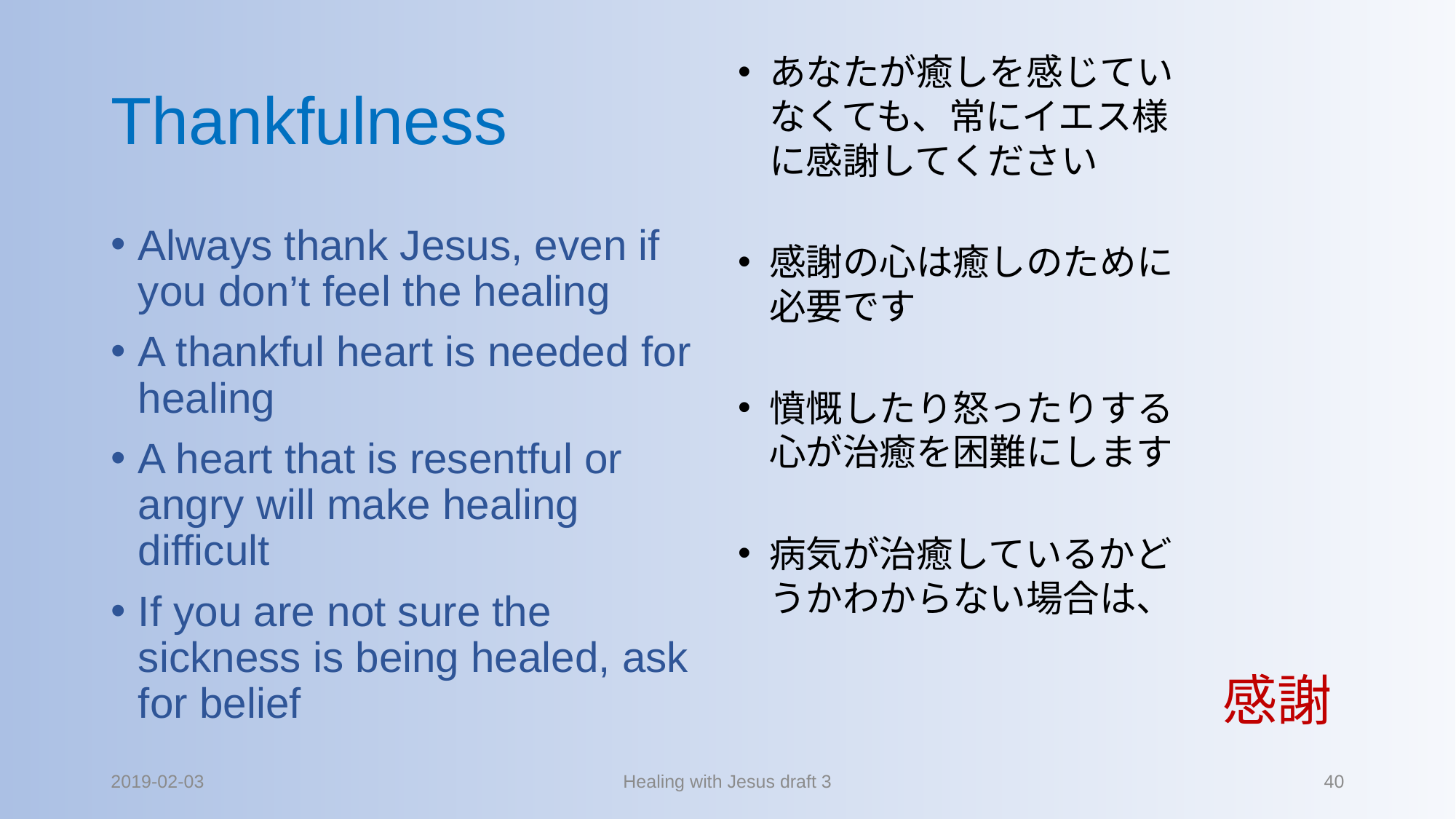

# Thankfulness
あなたが癒しを感じていなくても、常にイエス様に感謝してください
感謝の心は癒しのために必要です
憤慨したり怒ったりする心が治癒を困難にします
病気が治癒しているかどうかわからない場合は、
感謝
Always thank Jesus, even if you don’t feel the healing
A thankful heart is needed for healing
A heart that is resentful or angry will make healing difficult
If you are not sure the sickness is being healed, ask for belief

2019-02-03
Healing with Jesus draft 3
40